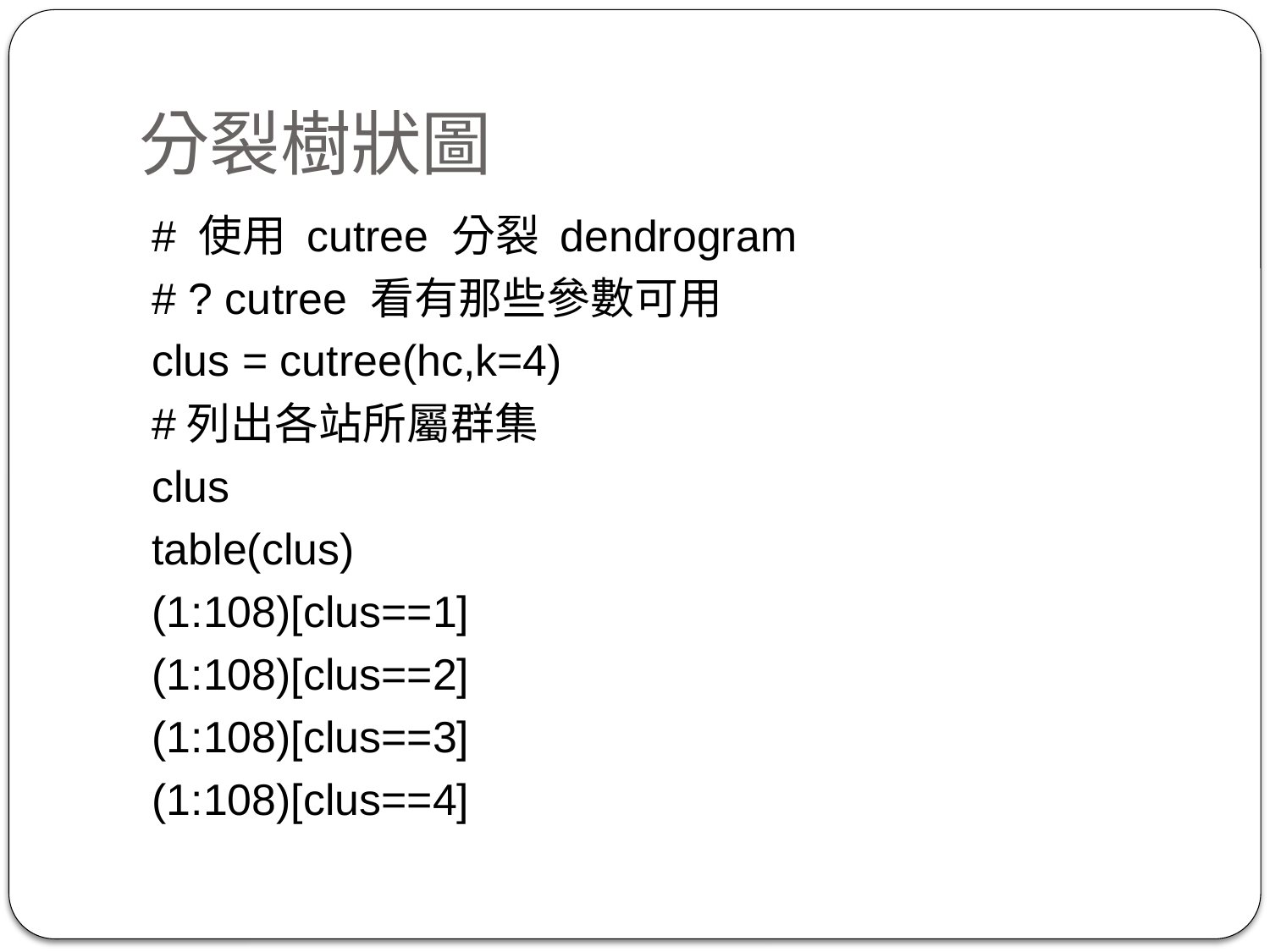

# 分裂樹狀圖
 # 使用 cutree 分裂 dendrogram
 # ? cutree 看有那些參數可用
 clus = cutree(hc,k=4)
 #列出各站所屬群集
 clus
 table(clus)
 (1:108)[clus==1]
 (1:108)[clus==2]
 (1:108)[clus==3]
 (1:108)[clus==4]